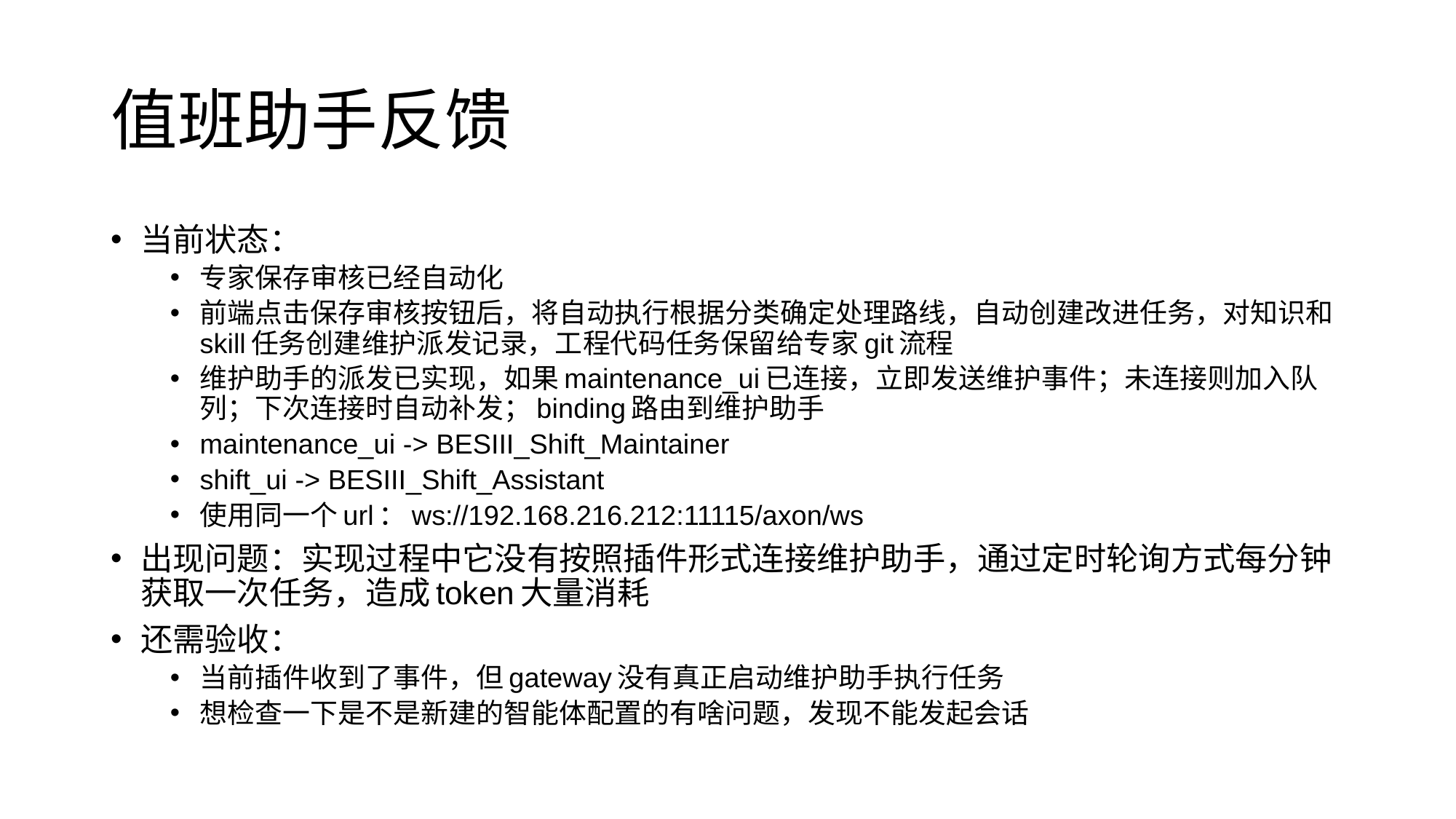

# 值班助手反馈
当前状态：
专家保存审核已经自动化
前端点击保存审核按钮后，将自动执行根据分类确定处理路线，自动创建改进任务，对知识和skill任务创建维护派发记录，工程代码任务保留给专家git流程
维护助手的派发已实现，如果maintenance_ui已连接，立即发送维护事件；未连接则加入队列；下次连接时自动补发；binding路由到维护助手
maintenance_ui -> BESIII_Shift_Maintainer
shift_ui -> BESIII_Shift_Assistant
使用同一个url：ws://192.168.216.212:11115/axon/ws
出现问题：实现过程中它没有按照插件形式连接维护助手，通过定时轮询方式每分钟获取一次任务，造成token大量消耗
还需验收：
当前插件收到了事件，但gateway没有真正启动维护助手执行任务
想检查一下是不是新建的智能体配置的有啥问题，发现不能发起会话